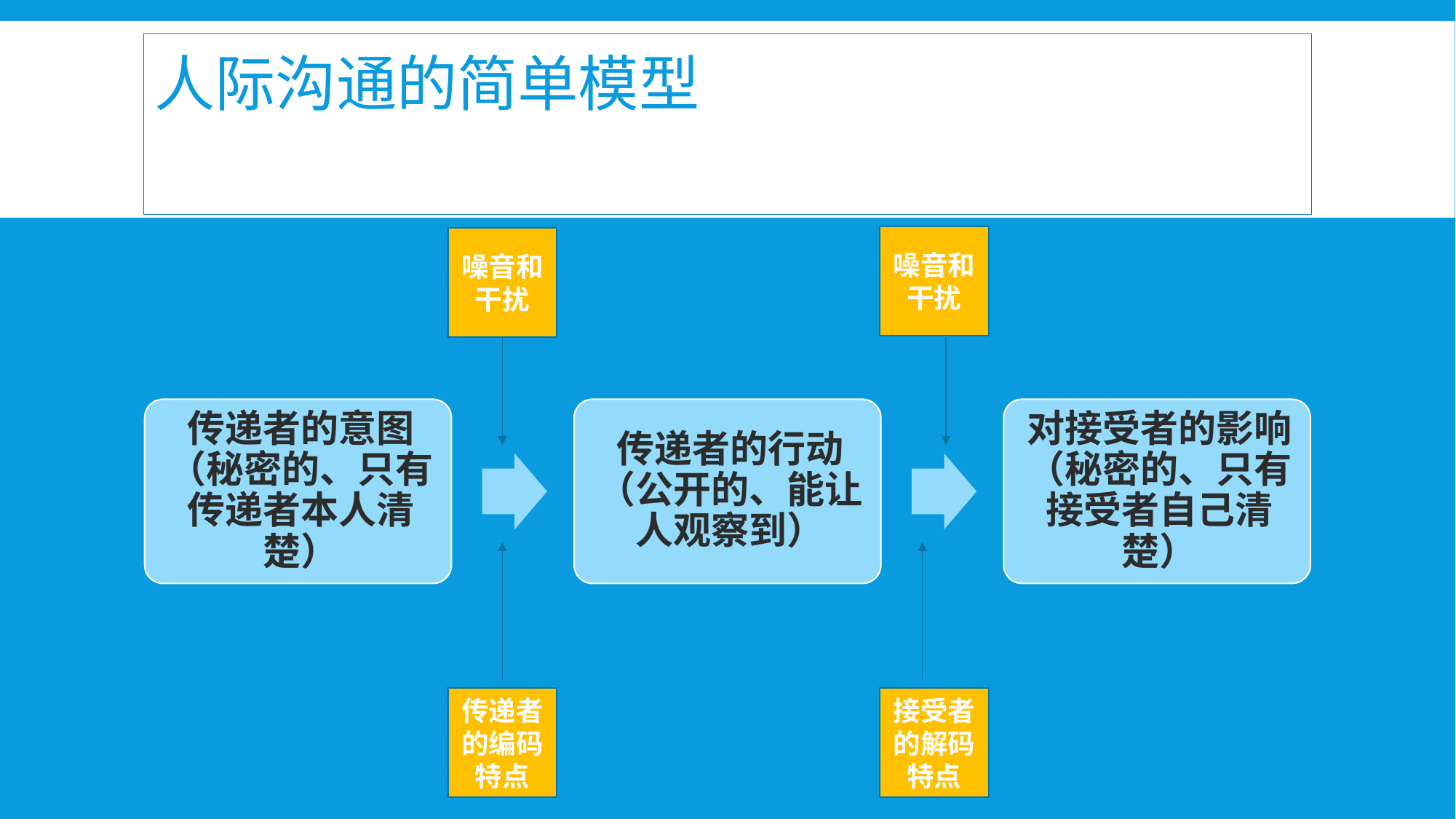

# 人际沟通的简单模型
噪音和干扰
噪音和干扰
传递者的意图（秘密的、只有传递者本人清楚）

传递者的行动（公开的、能让人观察到）

对接受者的影响（秘密的、只有接受者自己清楚）
传递者的编码特点
接受者的解码特点